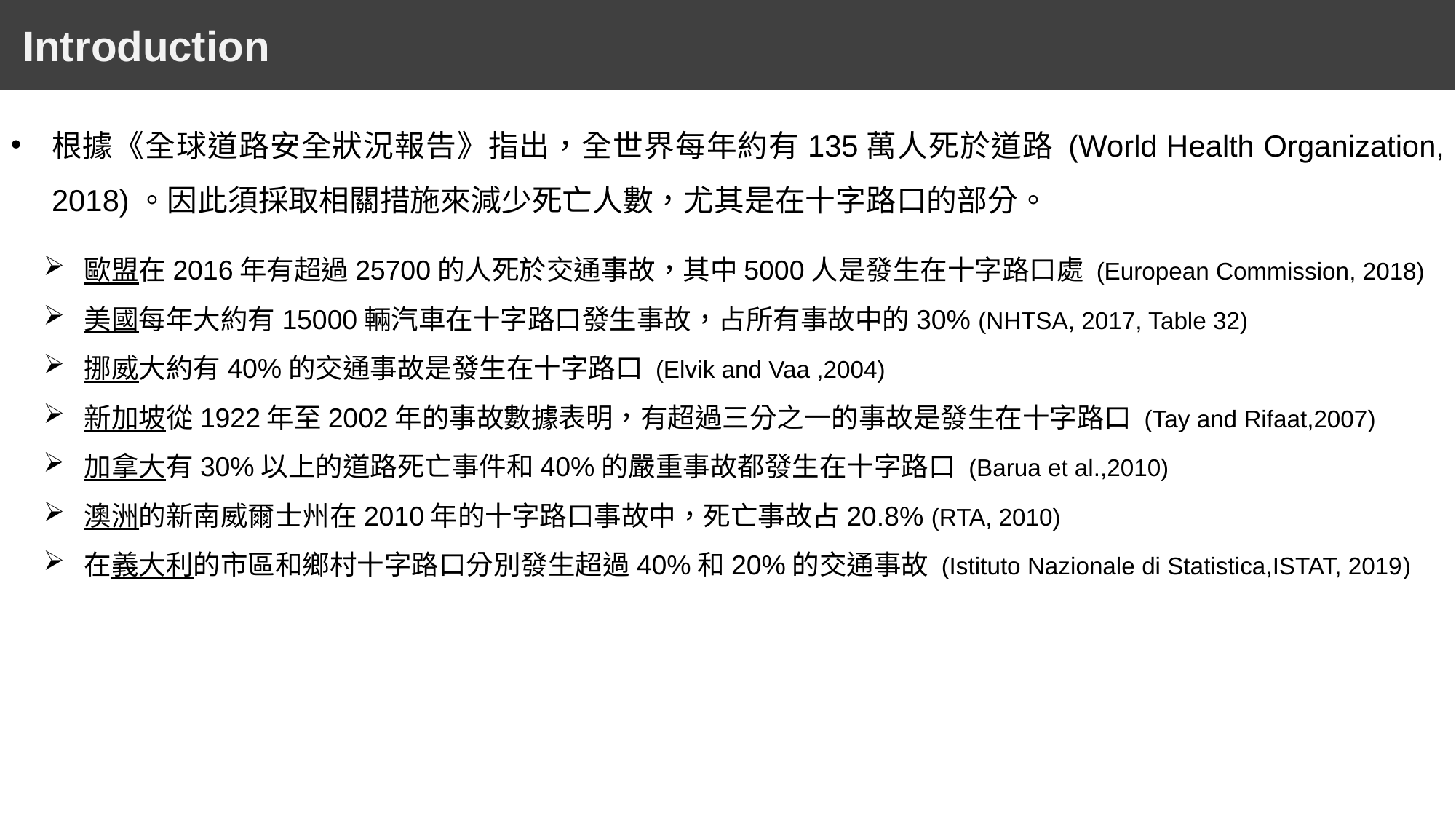

Introduction
根據《全球道路安全狀況報告》指出，全世界每年約有135萬人死於道路 (World Health Organization, 2018)。因此須採取相關措施來減少死亡人數，尤其是在十字路口的部分。
歐盟在2016年有超過25700的人死於交通事故，其中5000人是發生在十字路口處 (European Commission, 2018)
美國每年大約有15000輛汽車在十字路口發生事故，占所有事故中的30% (NHTSA, 2017, Table 32)
挪威大約有40%的交通事故是發生在十字路口 (Elvik and Vaa ,2004)
新加坡從1922年至2002年的事故數據表明，有超過三分之一的事故是發生在十字路口 (Tay and Rifaat,2007)
加拿大有30%以上的道路死亡事件和40%的嚴重事故都發生在十字路口 (Barua et al.,2010)
澳洲的新南威爾士州在2010年的十字路口事故中，死亡事故占20.8% (RTA, 2010)
在義大利的市區和鄉村十字路口分別發生超過40%和20%的交通事故 (Istituto Nazionale di Statistica,ISTAT, 2019)